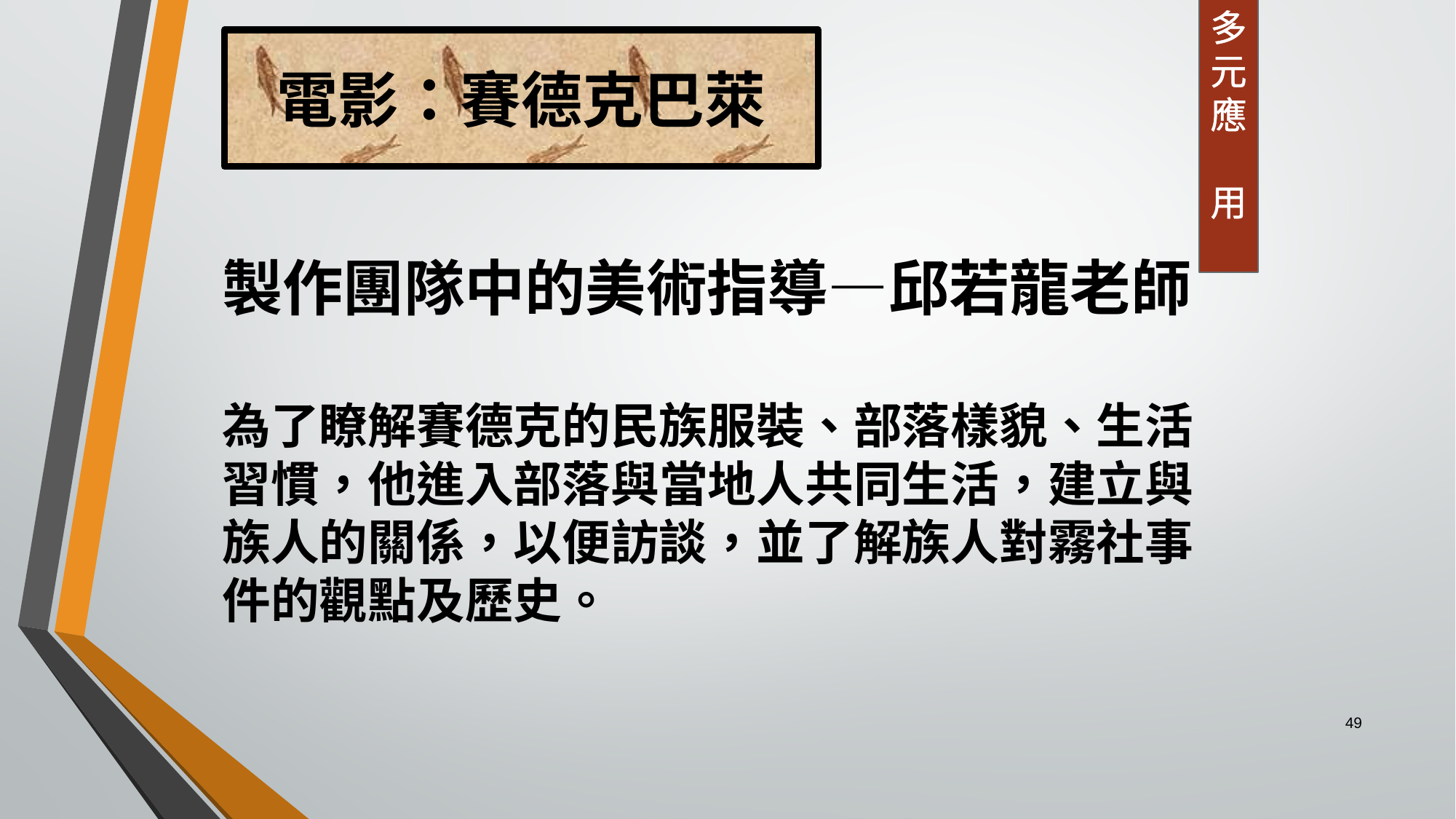

多元應     用
# 電影：賽德克巴萊
製作團隊中的美術指導—邱若龍老師

為了瞭解賽德克的民族服裝、部落樣貌、生活習慣，他進入部落與當地人共同生活，建立與族人的關係，以便訪談，並了解族人對霧社事件的觀點及歷史。

49